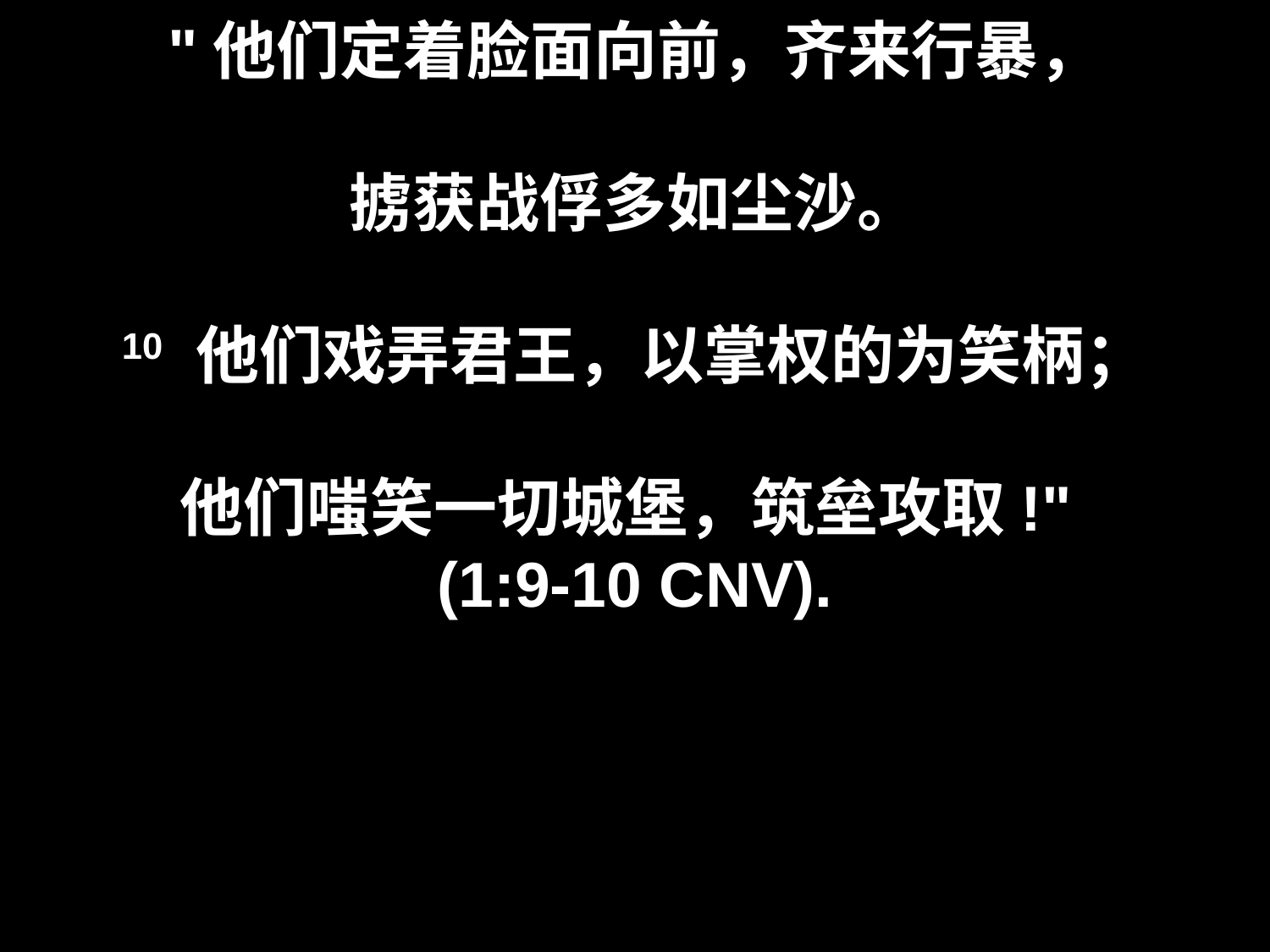

# "他们定着脸面向前，齐来行暴， 掳获战俘多如尘沙。 10 他们戏弄君王，以掌权的为笑柄； 他们嗤笑一切城堡，筑垒攻取!" (1:9-10 CNV).